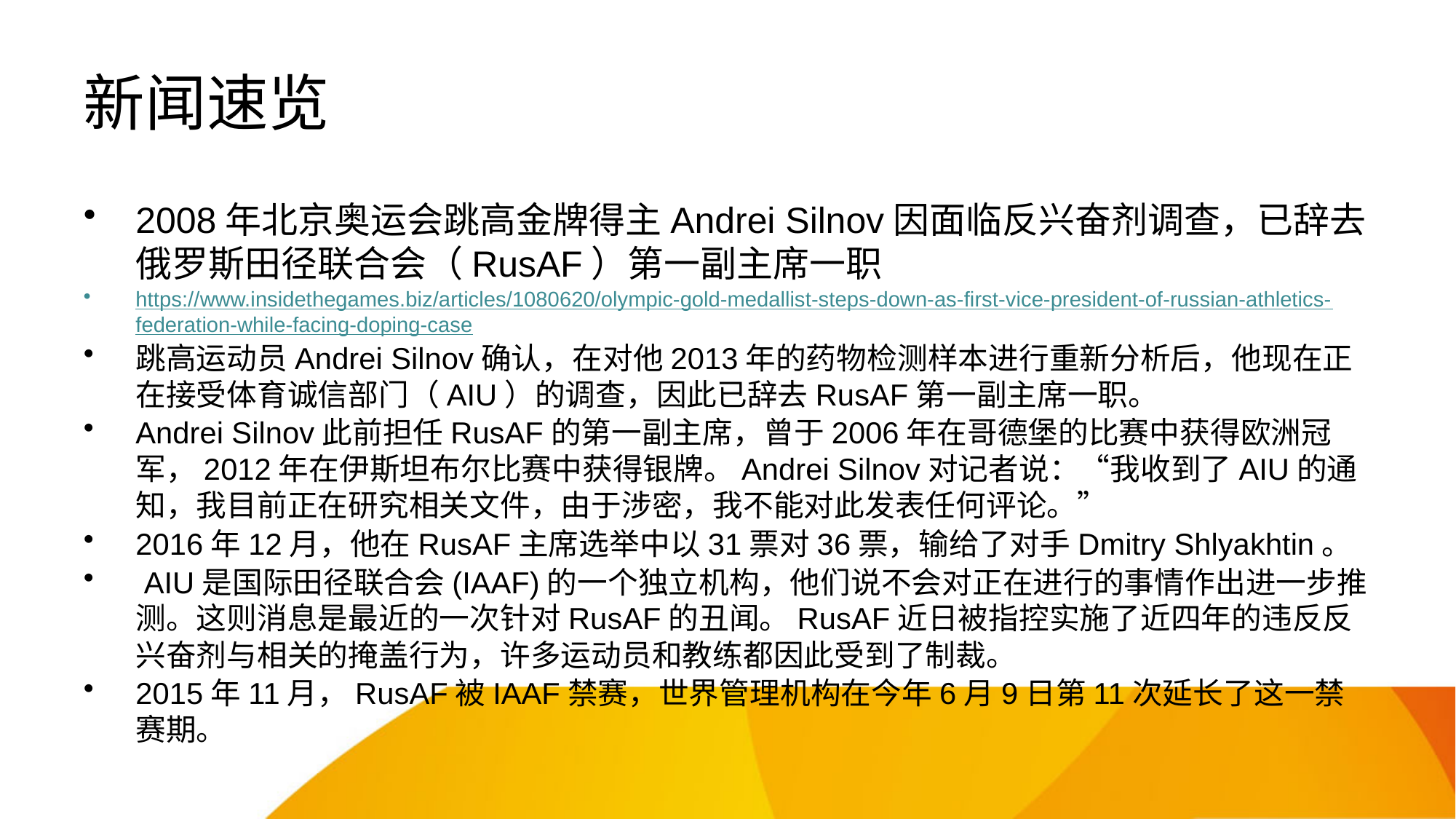

# 新闻速览
2008年北京奥运会跳高金牌得主Andrei Silnov因面临反兴奋剂调查，已辞去俄罗斯田径联合会（RusAF）第一副主席一职
https://www.insidethegames.biz/articles/1080620/olympic-gold-medallist-steps-down-as-first-vice-president-of-russian-athletics-federation-while-facing-doping-case
跳高运动员Andrei Silnov确认，在对他2013年的药物检测样本进行重新分析后，他现在正在接受体育诚信部门（AIU）的调查，因此已辞去RusAF第一副主席一职。
Andrei Silnov此前担任RusAF的第一副主席，曾于2006年在哥德堡的比赛中获得欧洲冠军，2012年在伊斯坦布尔比赛中获得银牌。Andrei Silnov对记者说：“我收到了AIU的通知，我目前正在研究相关文件，由于涉密，我不能对此发表任何评论。”
2016年12月，他在RusAF主席选举中以31票对36票，输给了对手Dmitry Shlyakhtin。
 AIU是国际田径联合会(IAAF)的一个独立机构，他们说不会对正在进行的事情作出进一步推测。这则消息是最近的一次针对RusAF的丑闻。RusAF近日被指控实施了近四年的违反反兴奋剂与相关的掩盖行为，许多运动员和教练都因此受到了制裁。
2015年11月，RusAF被IAAF禁赛，世界管理机构在今年6月9日第11次延长了这一禁赛期。